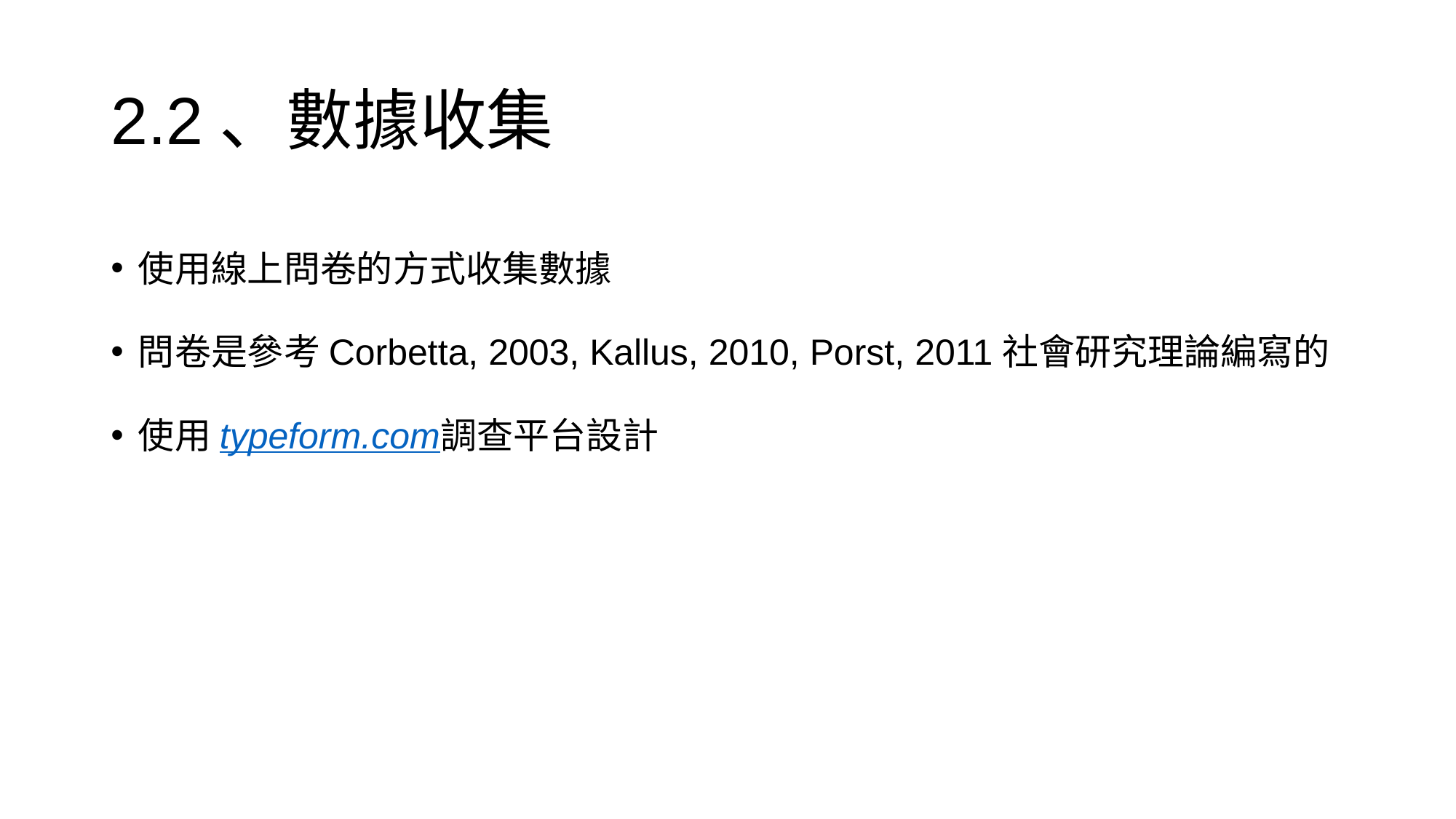

# 2.2、數據收集
使用線上問卷的方式收集數據
問卷是參考Corbetta, 2003, Kallus, 2010, Porst, 2011社會研究理論編寫的
使用typeform.com調查平台設計